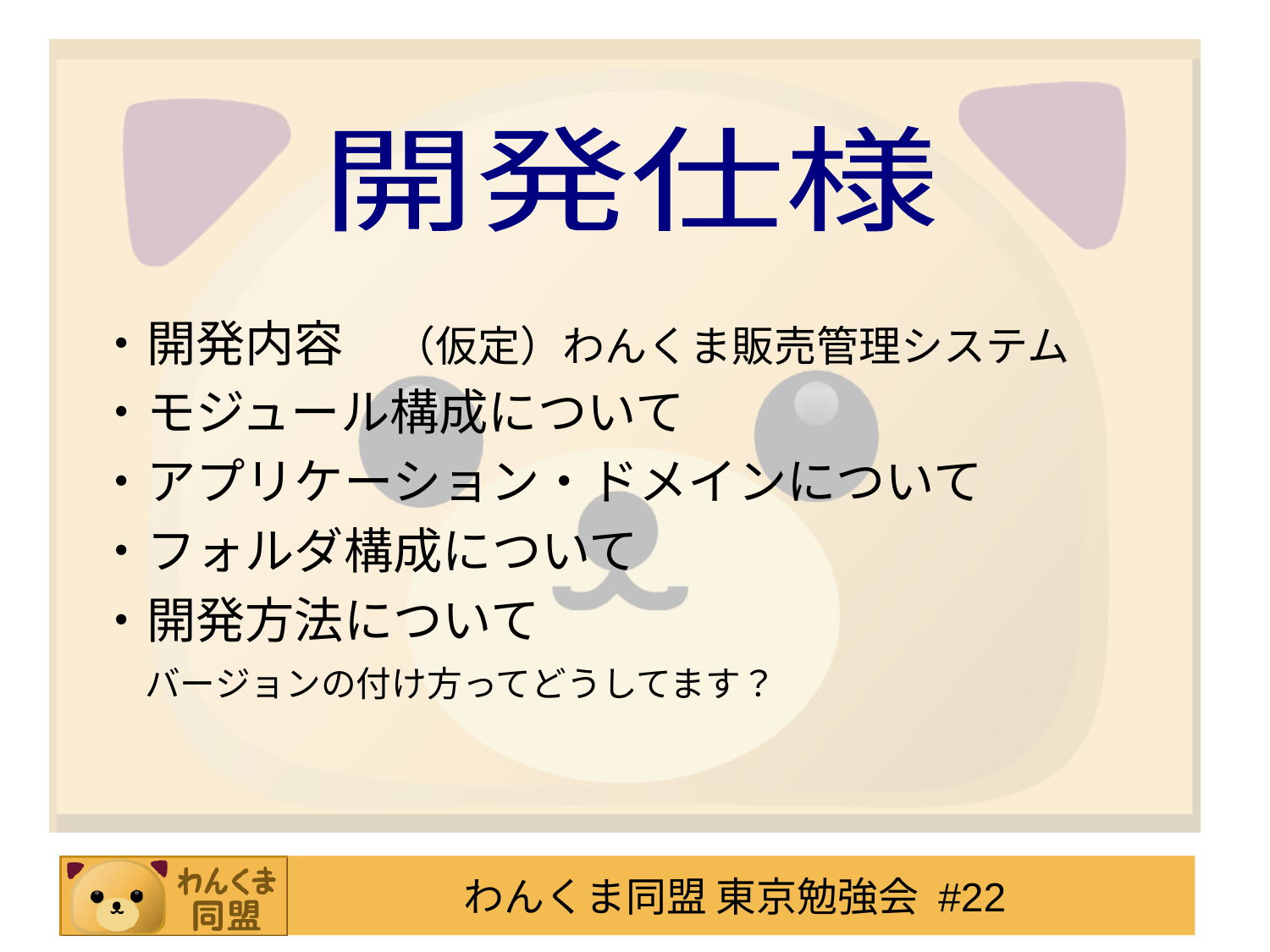

開発仕様
・開発内容　（仮定）わんくま販売管理システム
・モジュール構成について
・アプリケーション・ドメインについて
・フォルダ構成について
・開発方法について
バージョンの付け方ってどうしてます？